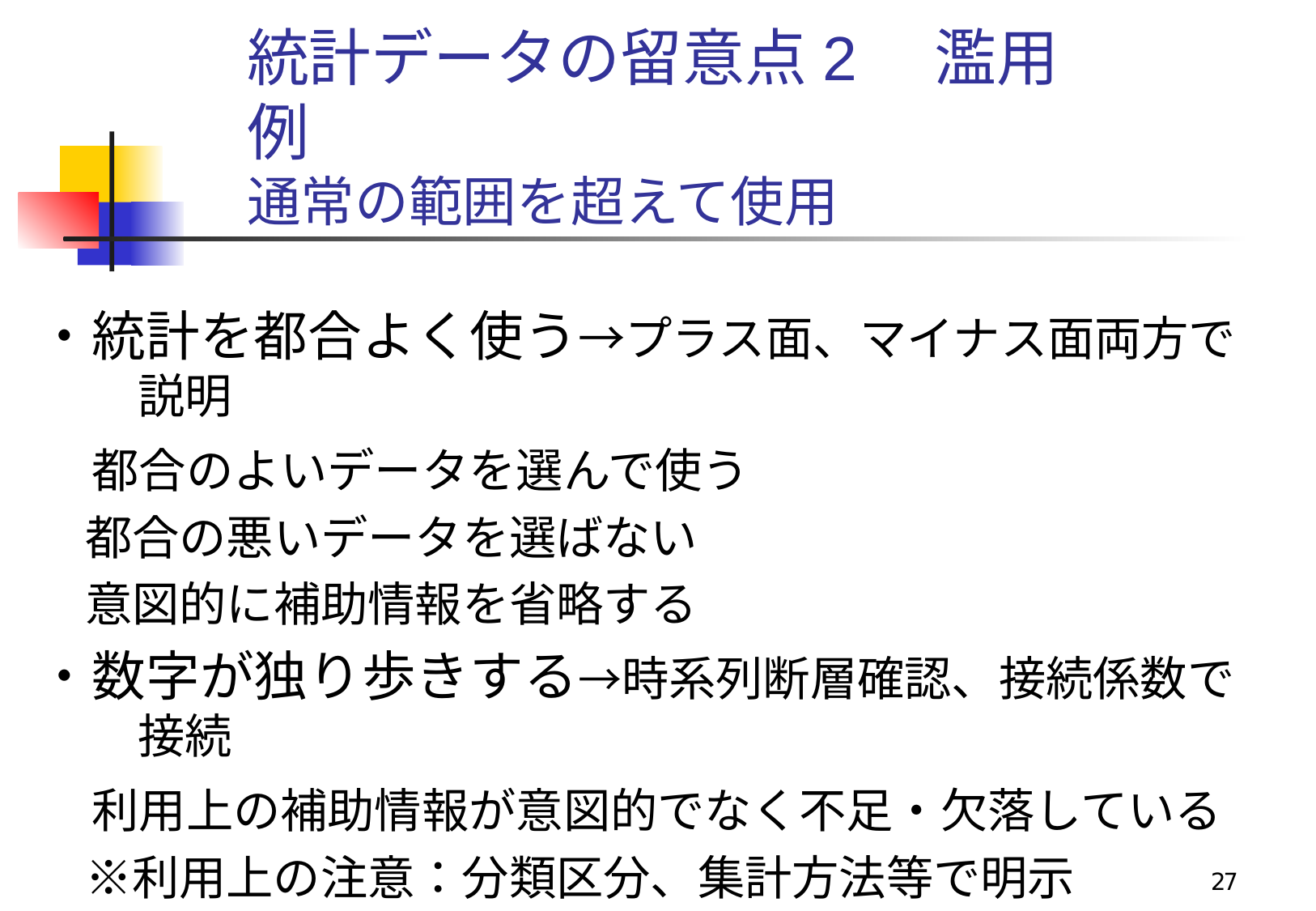

# 統計データの留意点2　濫用例 通常の範囲を超えて使用
・統計を都合よく使う→プラス面、マイナス面両方で説明
　都合のよいデータを選んで使う
　都合の悪いデータを選ばない
　意図的に補助情報を省略する
・数字が独り歩きする→時系列断層確認、接続係数で接続
　利用上の補助情報が意図的でなく不足・欠落している
　※利用上の注意：分類区分、集計方法等で明示
27